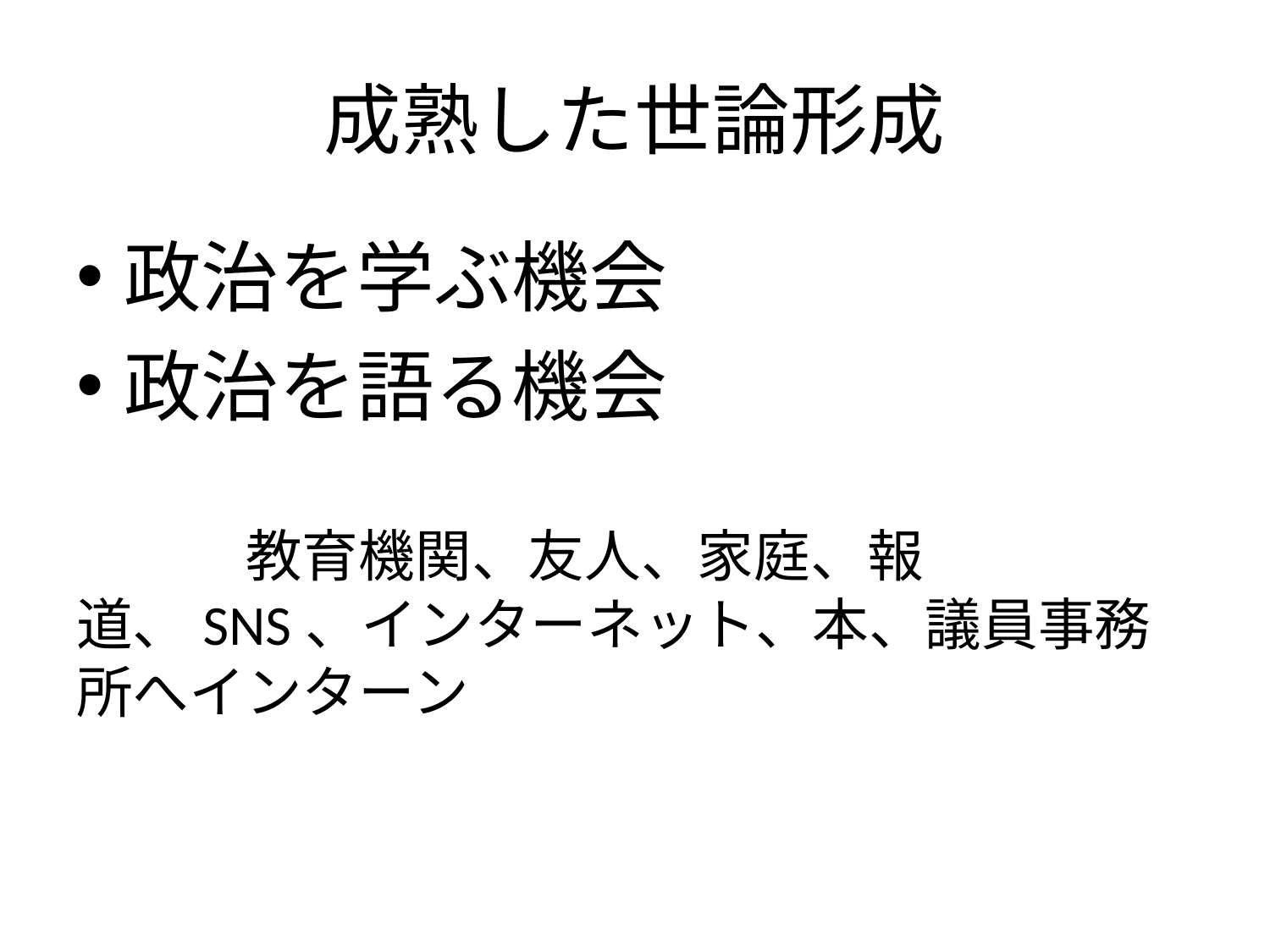

# 成熟した世論形成
政治を学ぶ機会
政治を語る機会

　　　教育機関、友人、家庭、報道、SNS、インターネット、本、議員事務所へインターン